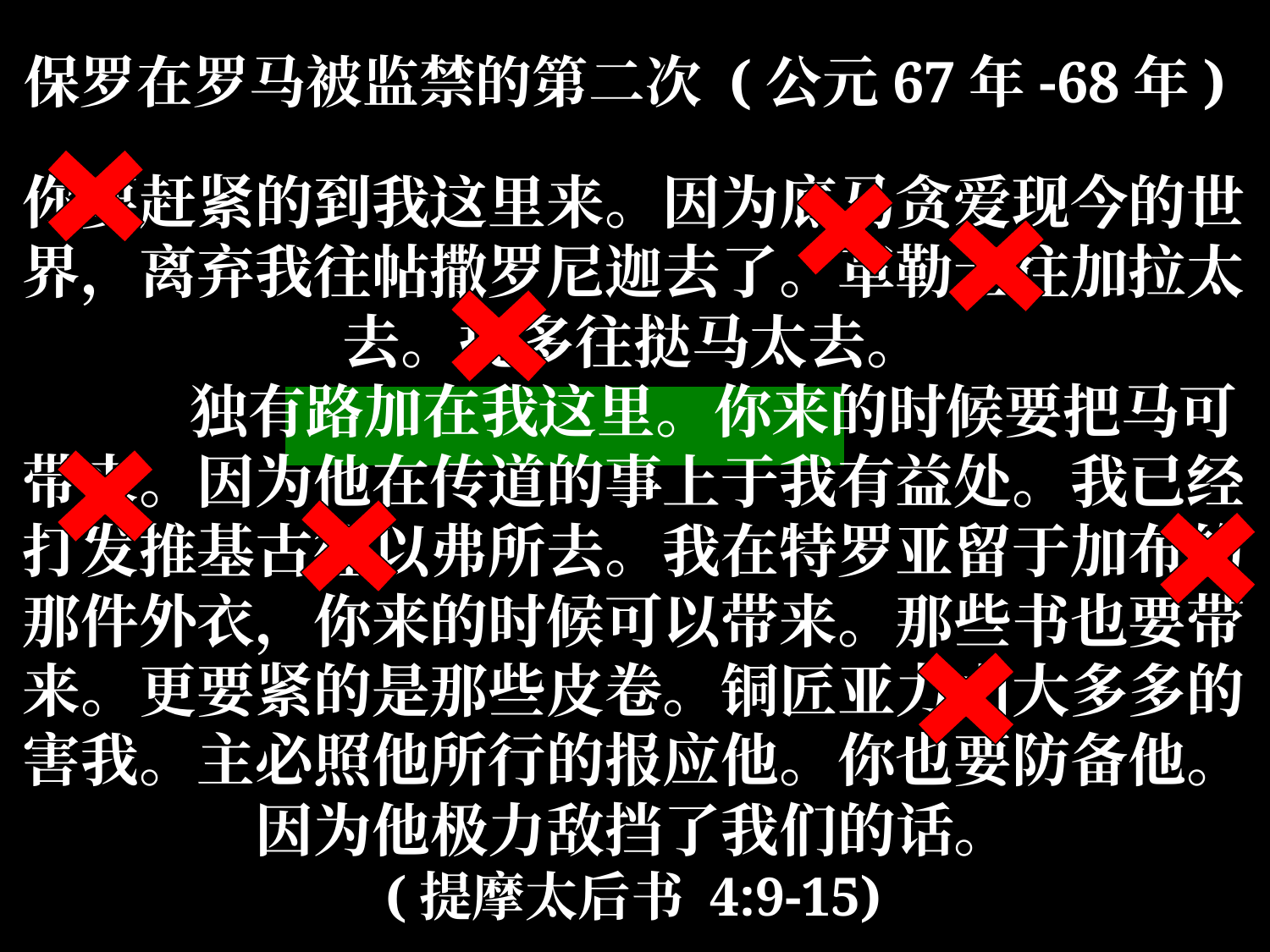

# 保罗在罗马被监禁的第二次 (公元67年-68年)

你要赶紧的到我这里来。因为底马贪爱现今的世界，离弃我往帖撒罗尼迦去了。革勒士往加拉太去。提多往挞马太去。
          独有路加在我这里。你来的时候要把马可带来。因为他在传道的事上于我有益处。我已经打发推基古往以弗所去。我在特罗亚留于加布的那件外衣，你来的时候可以带来。那些书也要带来。更要紧的是那些皮卷。铜匠亚力山大多多的害我。主必照他所行的报应他。你也要防备他。因为他极力敌挡了我们的话。
(提摩太后书 4:9-15)